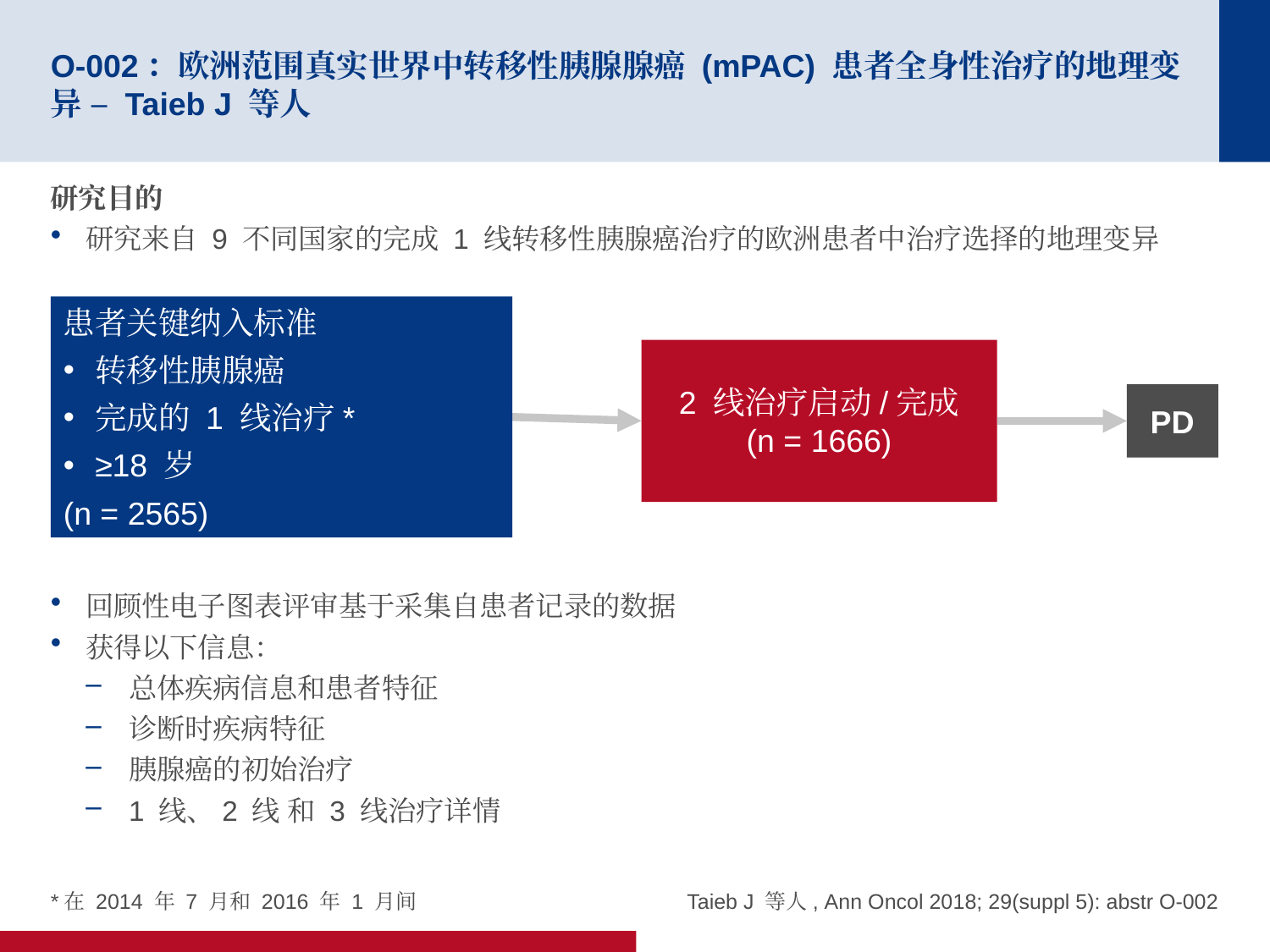

# O-002：欧洲范围真实世界中转移性胰腺腺癌 (mPAC) 患者全身性治疗的地理变异 – Taieb J 等人
研究目的
研究来自 9 不同国家的完成 1 线转移性胰腺癌治疗的欧洲患者中治疗选择的地理变异

回顾性电子图表评审基于采集自患者记录的数据
获得以下信息：
总体疾病信息和患者特征
诊断时疾病特征
胰腺癌的初始治疗
1 线、2 线 和 3 线治疗详情
患者关键纳入标准
转移性胰腺癌
完成的 1 线治疗*
≥18 岁
(n = 2565)
2 线治疗启动/完成
(n = 1666)
PD
*在 2014 年 7 月和 2016 年 1 月间
Taieb J 等人, Ann Oncol 2018; 29(suppl 5): abstr O-002